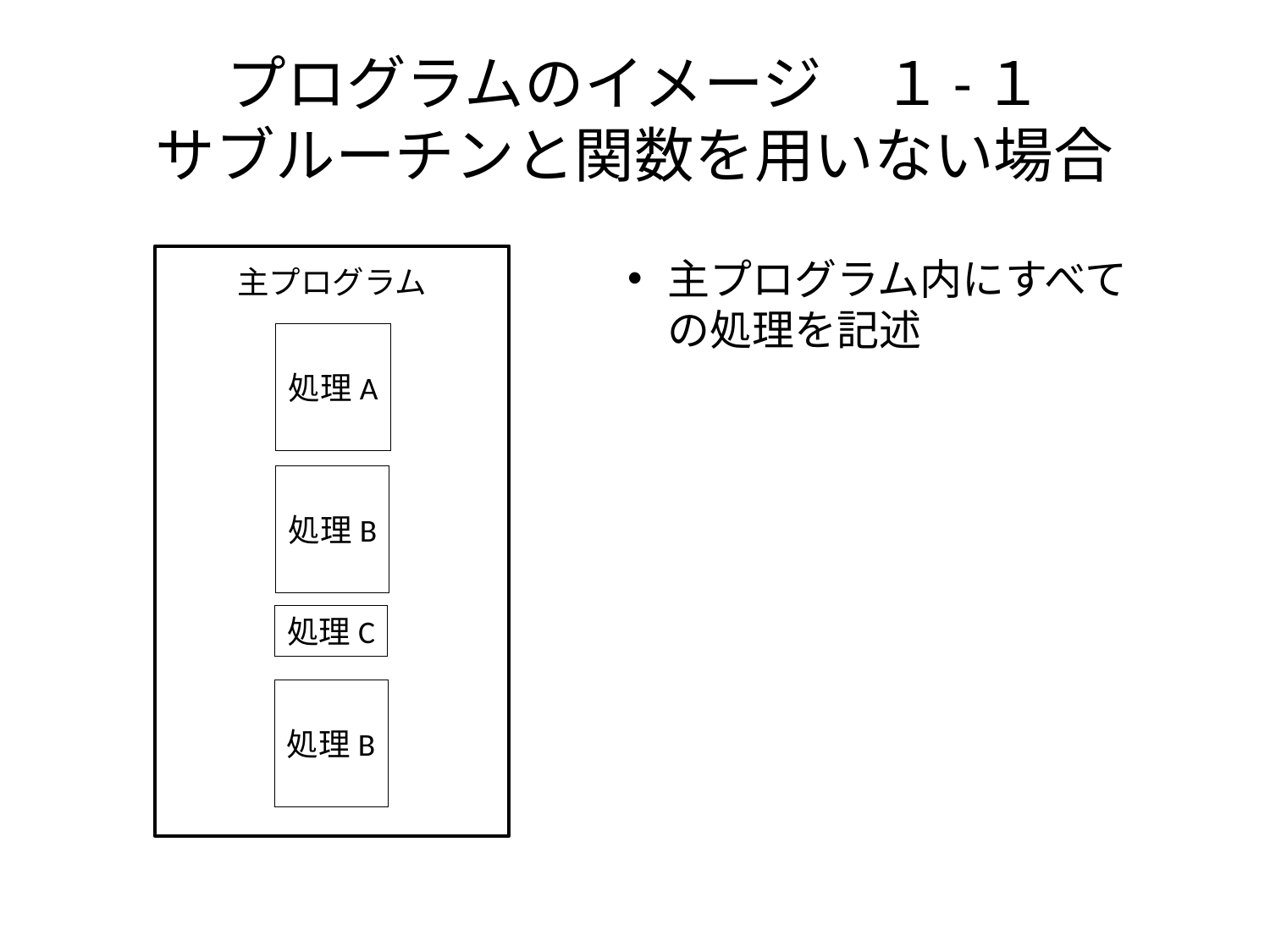

# プログラムのイメージ　１-１ サブルーチンと関数を用いない場合

主プログラム内にすべての処理を記述
主プログラム

処理A

処理B

処理C

処理B